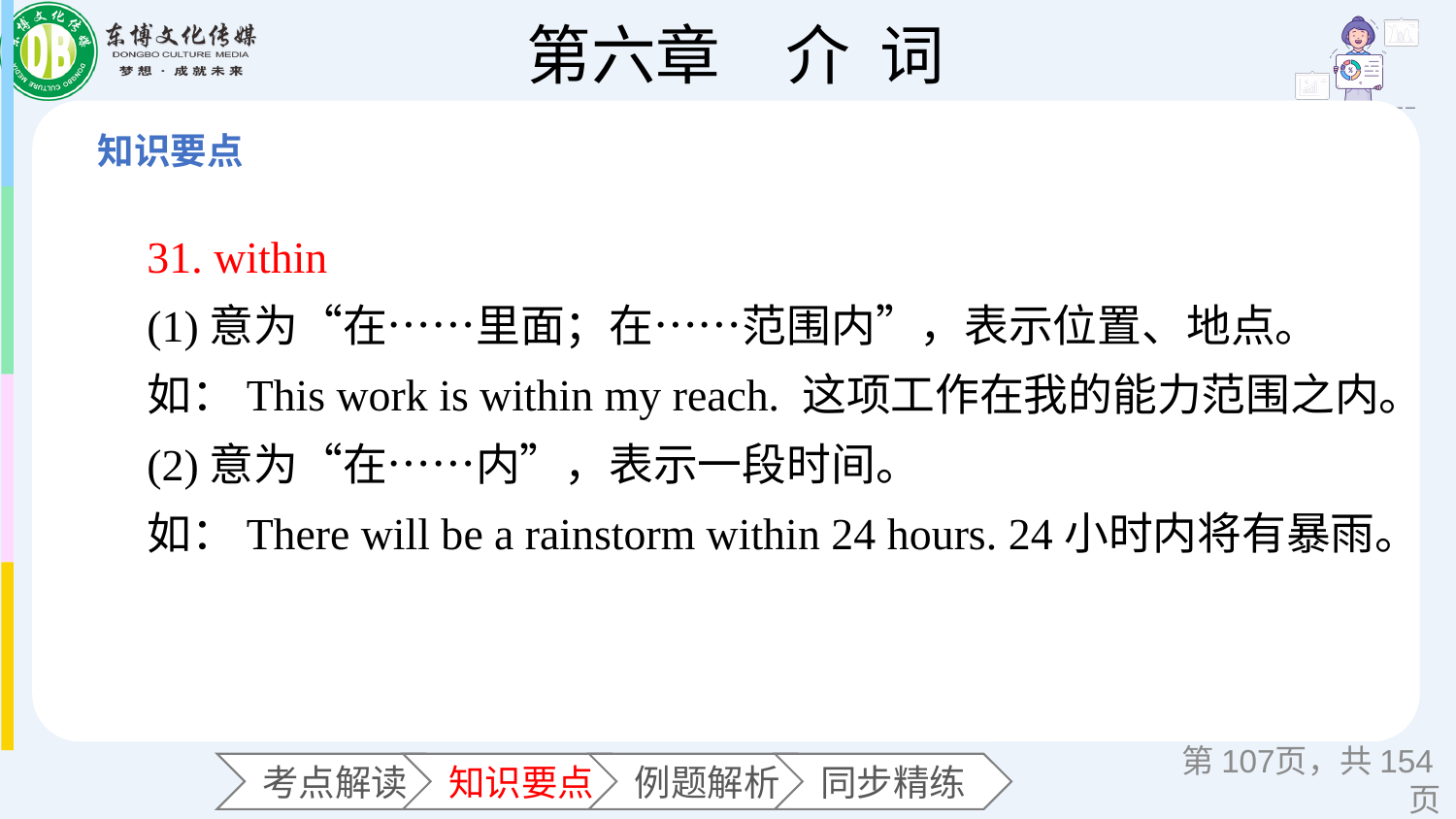

31. within
(1)意为“在……里面；在……范围内”，表示位置、地点。
如：This work is within my reach. 这项工作在我的能力范围之内。
(2)意为“在……内”，表示一段时间。
如：There will be a rainstorm within 24 hours. 24小时内将有暴雨。
第107页，共154页